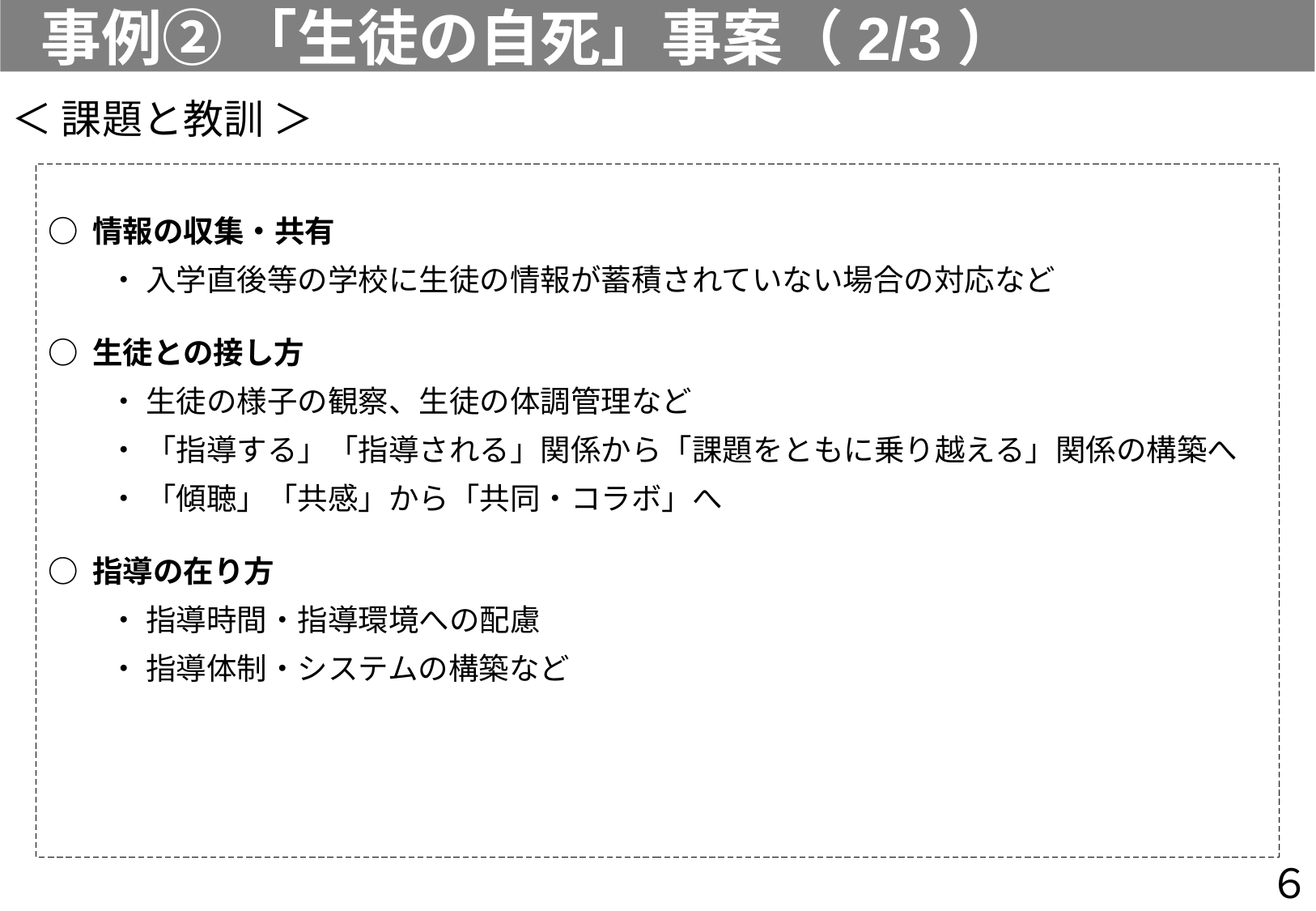

事例② 「生徒の自死」事案（2/3）
＜ 課題と教訓 ＞

○ 情報の収集・共有

　　・ 入学直後等の学校に生徒の情報が蓄積されていない場合の対応など

○ 生徒との接し方

　　・ 生徒の様子の観察、生徒の体調管理など

　　・ 「指導する」「指導される」関係から「課題をともに乗り越える」関係の構築へ

　　・ 「傾聴」「共感」から「共同・コラボ」へ

○ 指導の在り方

　　・ 指導時間・指導環境への配慮

　　・ 指導体制・システムの構築など
６